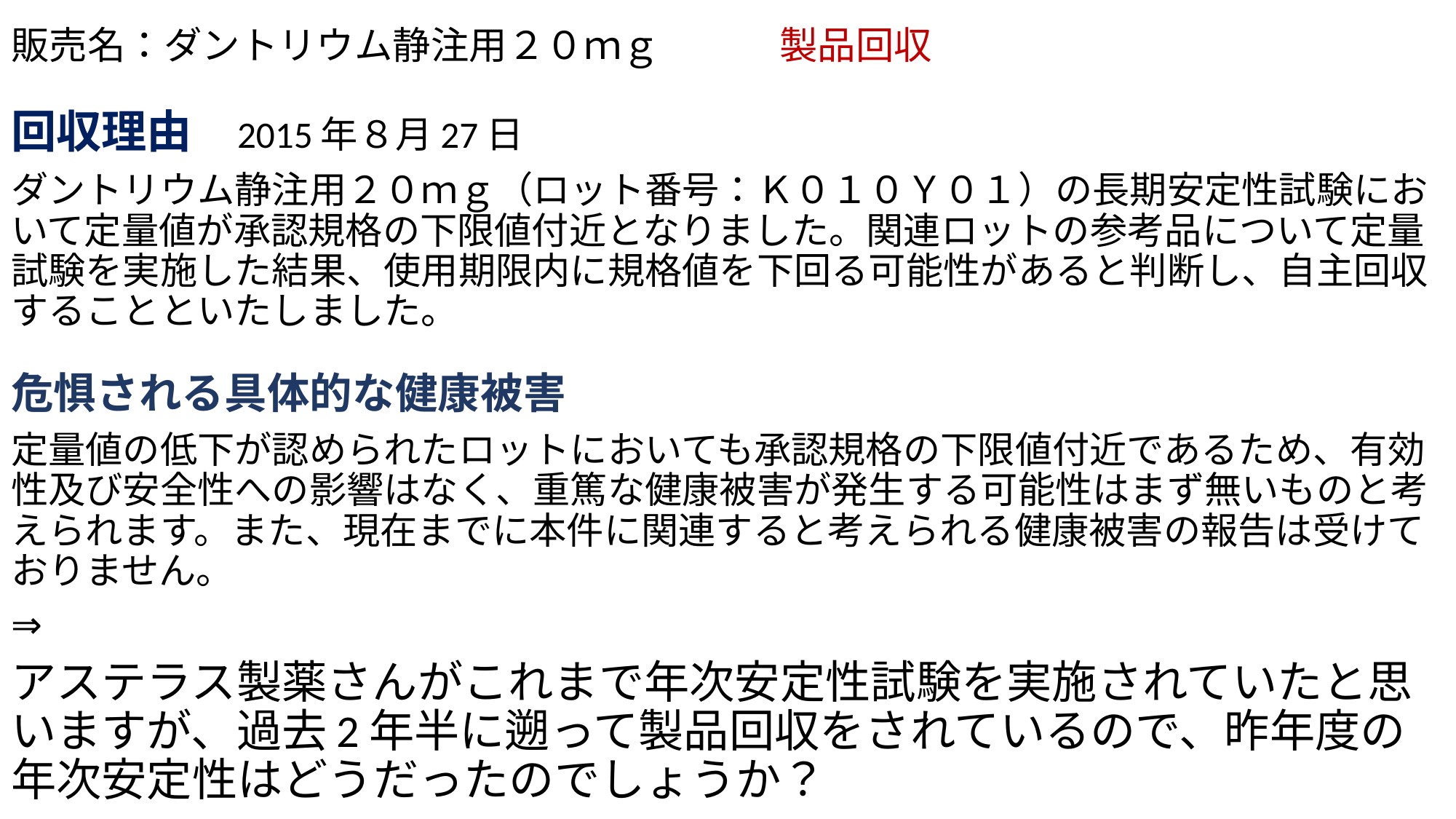

# 販売名：ダントリウム静注用２０ｍｇ　　     製品回収
回収理由　2015年８月27日
ダントリウム静注用２０ｍｇ（ロット番号：Ｋ０１０Ｙ０１）の長期安定性試験において定量値が承認規格の下限値付近となりました。関連ロットの参考品について定量試験を実施した結果、使用期限内に規格値を下回る可能性があると判断し、自主回収することといたしました。

危惧される具体的な健康被害
定量値の低下が認められたロットにおいても承認規格の下限値付近であるため、有効性及び安全性への影響はなく、重篤な健康被害が発生する可能性はまず無いものと考えられます。また、現在までに本件に関連すると考えられる健康被害の報告は受けておりません。
⇒
アステラス製薬さんがこれまで年次安定性試験を実施されていたと思いますが、過去2年半に遡って製品回収をされているので、昨年度の年次安定性はどうだったのでしょうか？